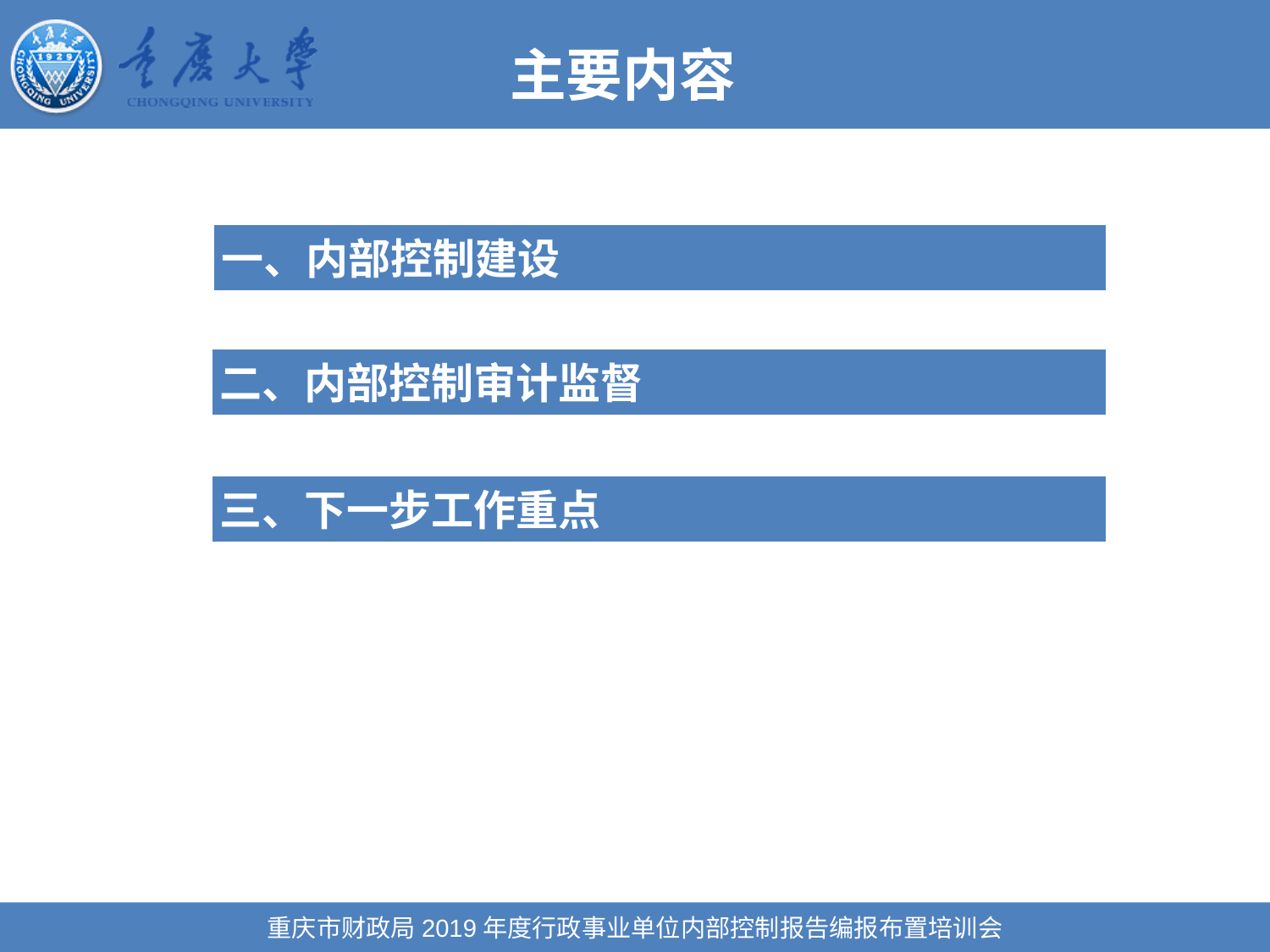

# 主要内容
一、内部控制建设
二、内部控制审计监督
三、下一步工作重点
重庆市财政局2019年度行政事业单位内部控制报告编报布置培训会